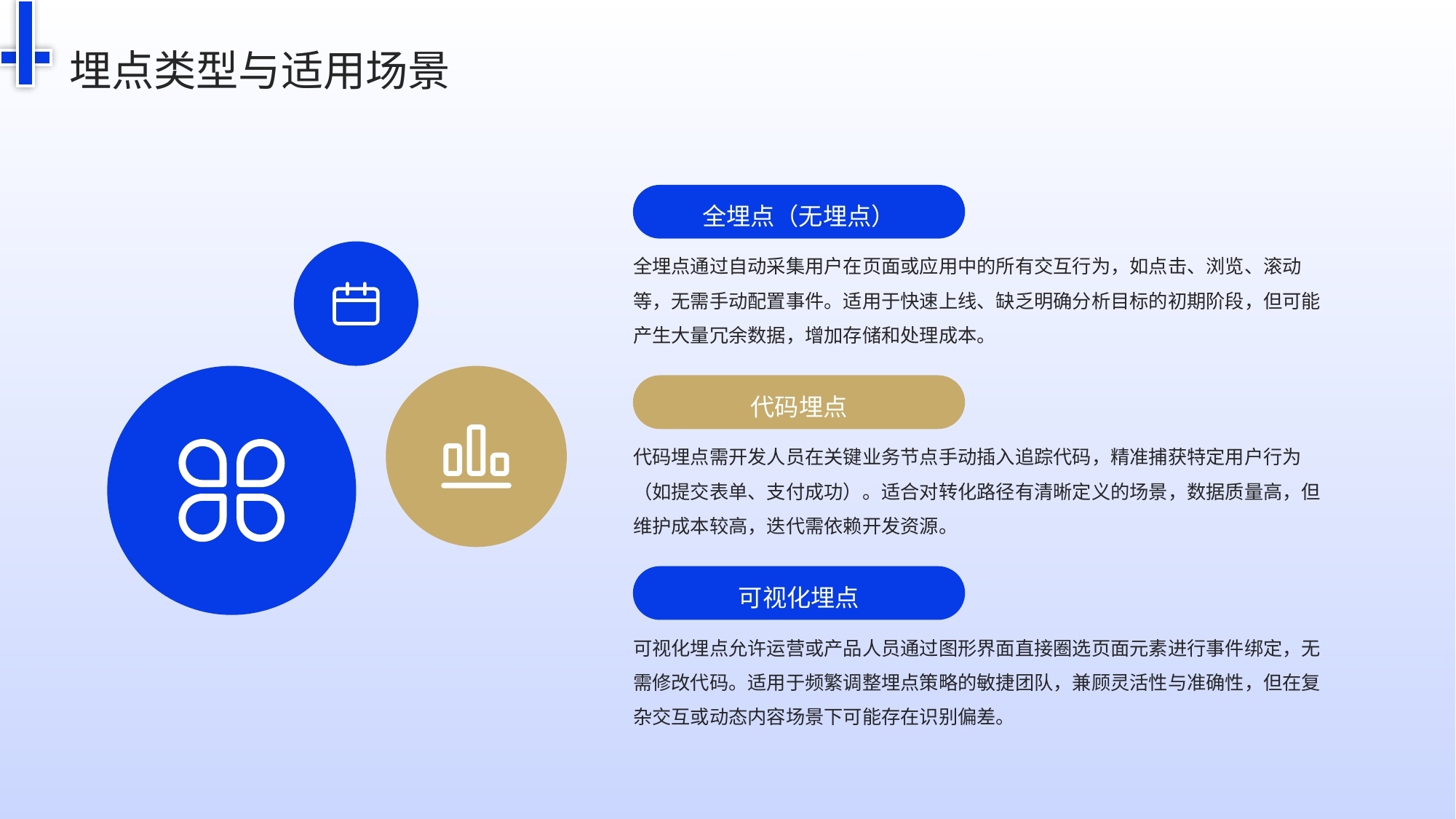

埋点类型与适用场景

全埋点（无埋点）

全埋点通过自动采集用户在页面或应用中的所有交互行为，如点击、浏览、滚动等，无需手动配置事件。适用于快速上线、缺乏明确分析目标的初期阶段，但可能产生大量冗余数据，增加存储和处理成本。

代码埋点

代码埋点需开发人员在关键业务节点手动插入追踪代码，精准捕获特定用户行为（如提交表单、支付成功）。适合对转化路径有清晰定义的场景，数据质量高，但维护成本较高，迭代需依赖开发资源。

可视化埋点
可视化埋点允许运营或产品人员通过图形界面直接圈选页面元素进行事件绑定，无需修改代码。适用于频繁调整埋点策略的敏捷团队，兼顾灵活性与准确性，但在复杂交互或动态内容场景下可能存在识别偏差。